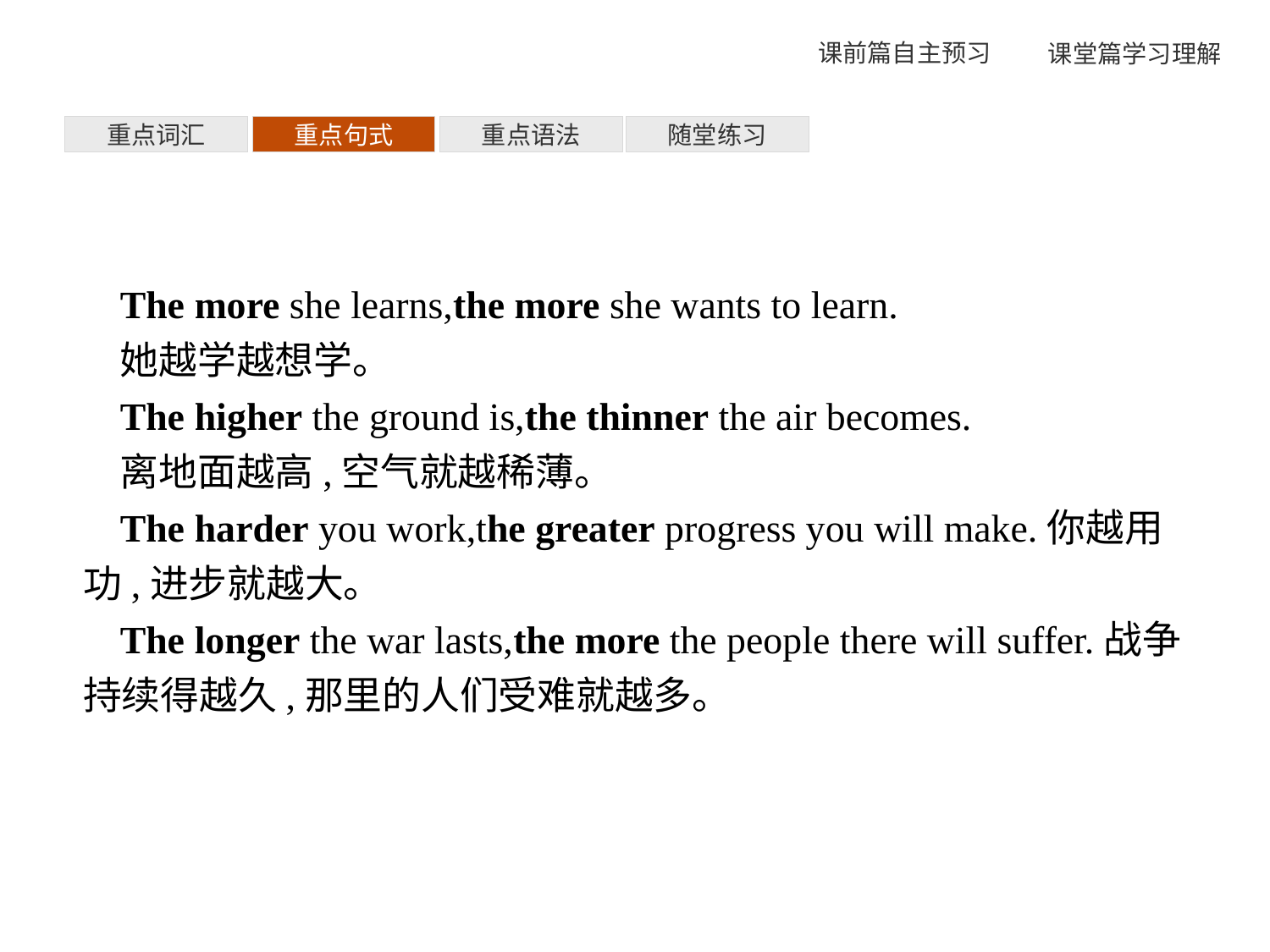

重点词汇
重点句式
重点语法
随堂练习
The more she learns,the more she wants to learn.
她越学越想学。
The higher the ground is,the thinner the air becomes.
离地面越高,空气就越稀薄。
The harder you work,the greater progress you will make.你越用功,进步就越大。
The longer the war lasts,the more the people there will suffer.战争持续得越久,那里的人们受难就越多。